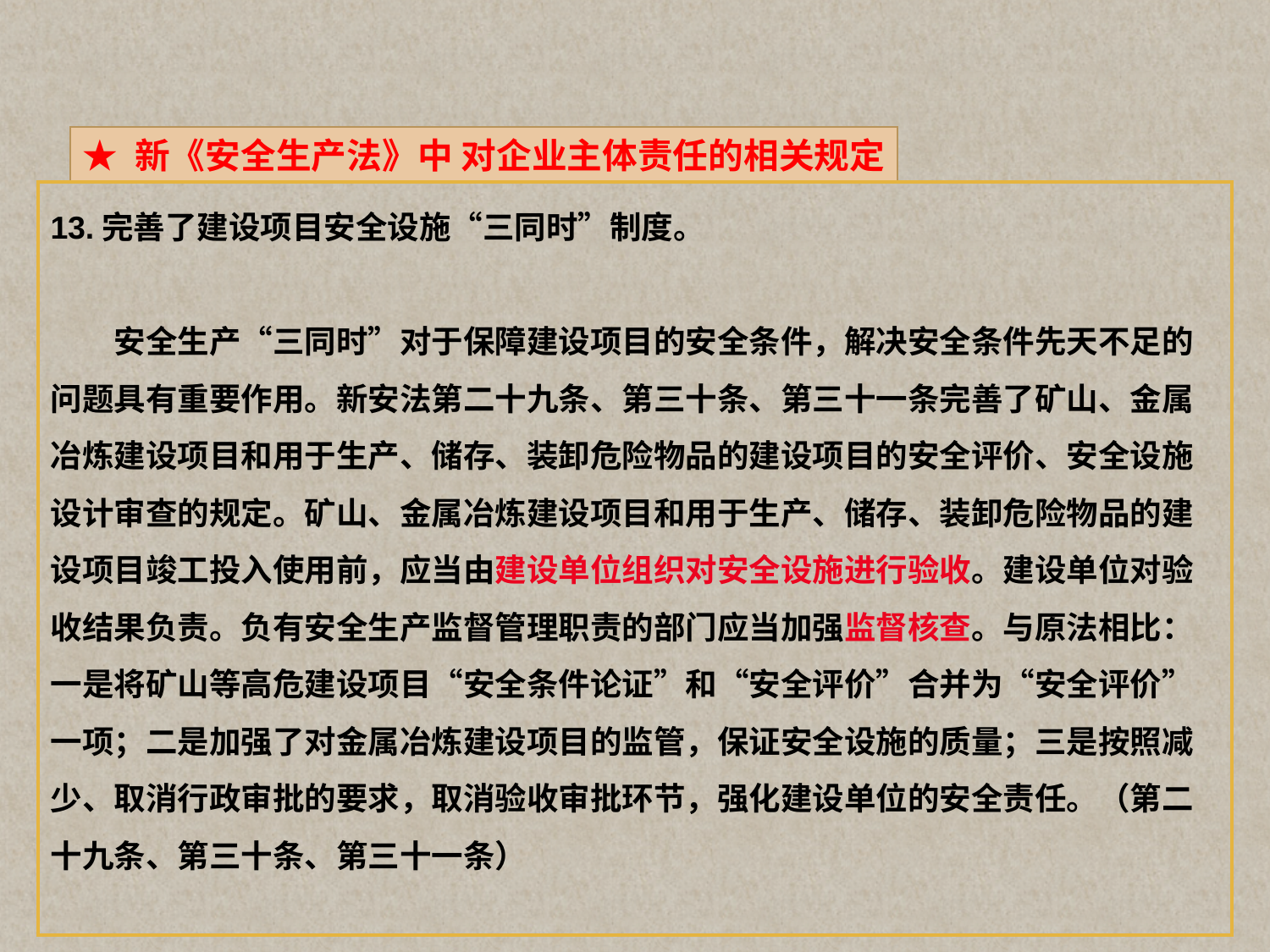

★ 新《安全生产法》中 对企业主体责任的相关规定
13.完善了建设项目安全设施“三同时”制度。

　　安全生产“三同时”对于保障建设项目的安全条件，解决安全条件先天不足的问题具有重要作用。新安法第二十九条、第三十条、第三十一条完善了矿山、金属冶炼建设项目和用于生产、储存、装卸危险物品的建设项目的安全评价、安全设施设计审查的规定。矿山、金属冶炼建设项目和用于生产、储存、装卸危险物品的建设项目竣工投入使用前，应当由建设单位组织对安全设施进行验收。建设单位对验收结果负责。负有安全生产监督管理职责的部门应当加强监督核查。与原法相比：一是将矿山等高危建设项目“安全条件论证”和“安全评价”合并为“安全评价”一项；二是加强了对金属冶炼建设项目的监管，保证安全设施的质量；三是按照减少、取消行政审批的要求，取消验收审批环节，强化建设单位的安全责任。（第二十九条、第三十条、第三十一条）